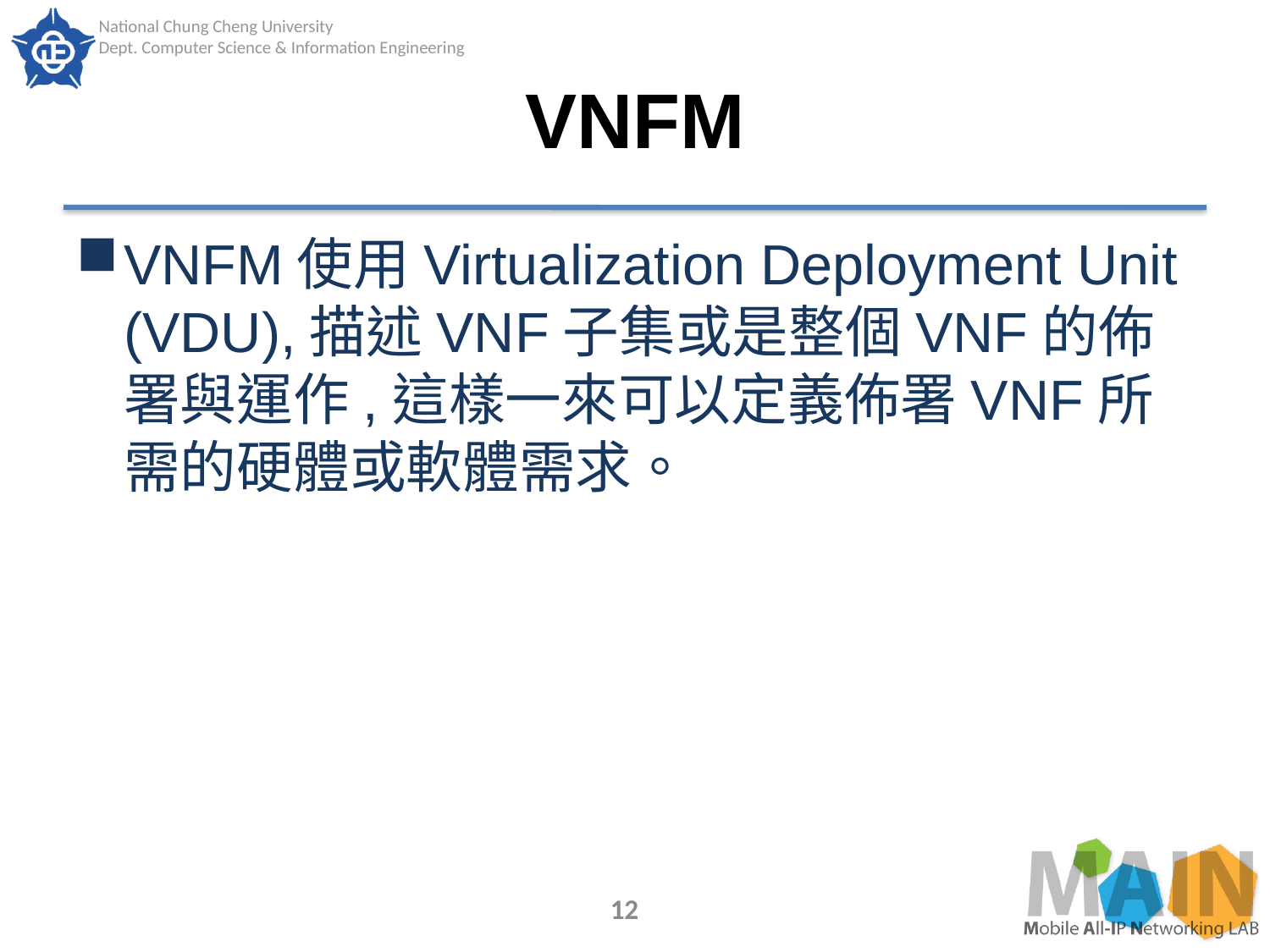

# VNFM
VNFM使用Virtualization Deployment Unit (VDU),描述VNF子集或是整個VNF的佈署與運作,這樣一來可以定義佈署VNF所需的硬體或軟體需求。
12